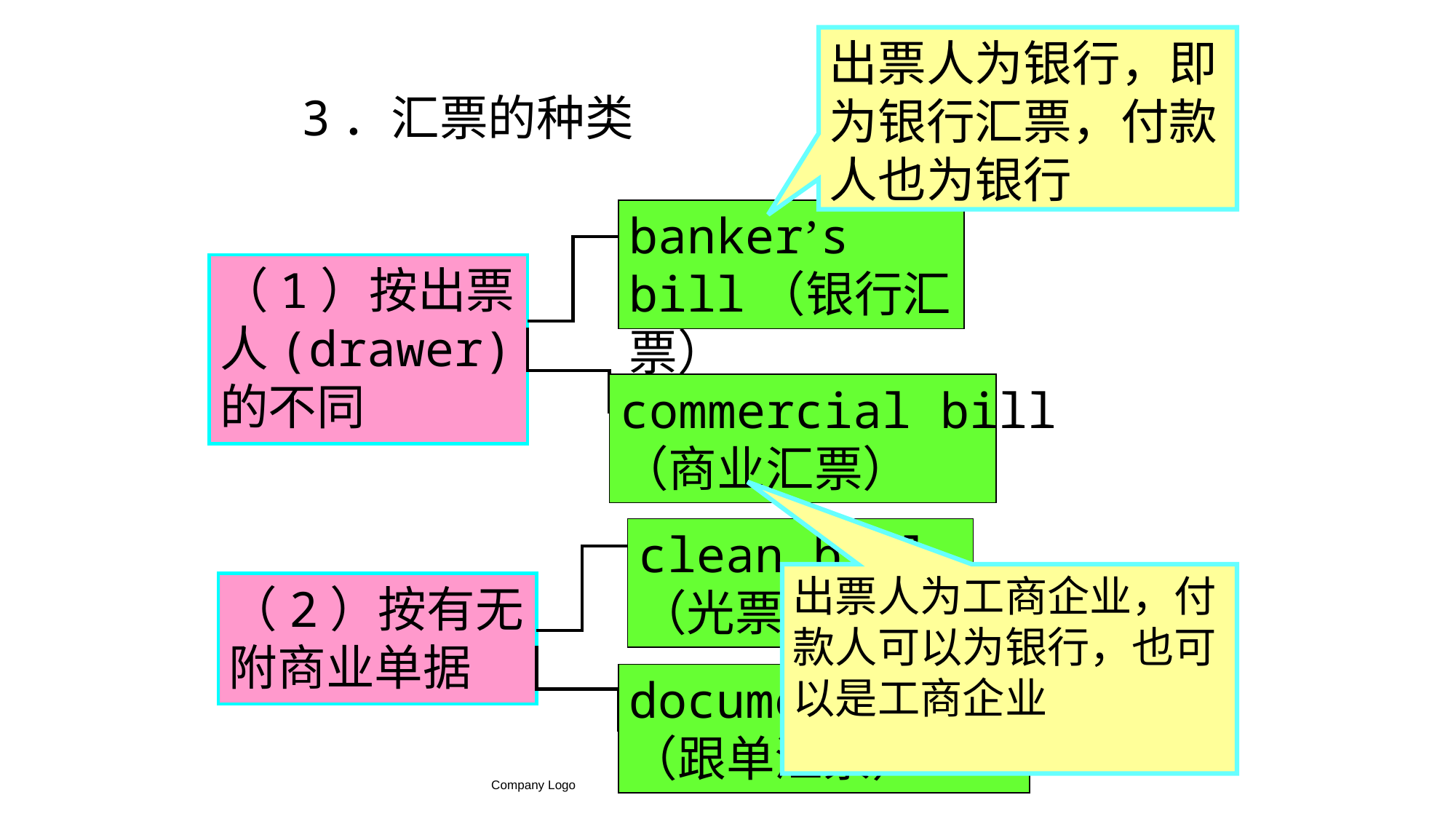

出票人为银行，即为银行汇票，付款人也为银行
3．汇票的种类
banker’s bill（银行汇票）
（1）按出票人(drawer)的不同
commercial bill
（商业汇票）
clean bill
（光票）
出票人为工商企业，付款人可以为银行，也可以是工商企业
（2）按有无附商业单据
documentary bill
（跟单汇票）
Company Logo